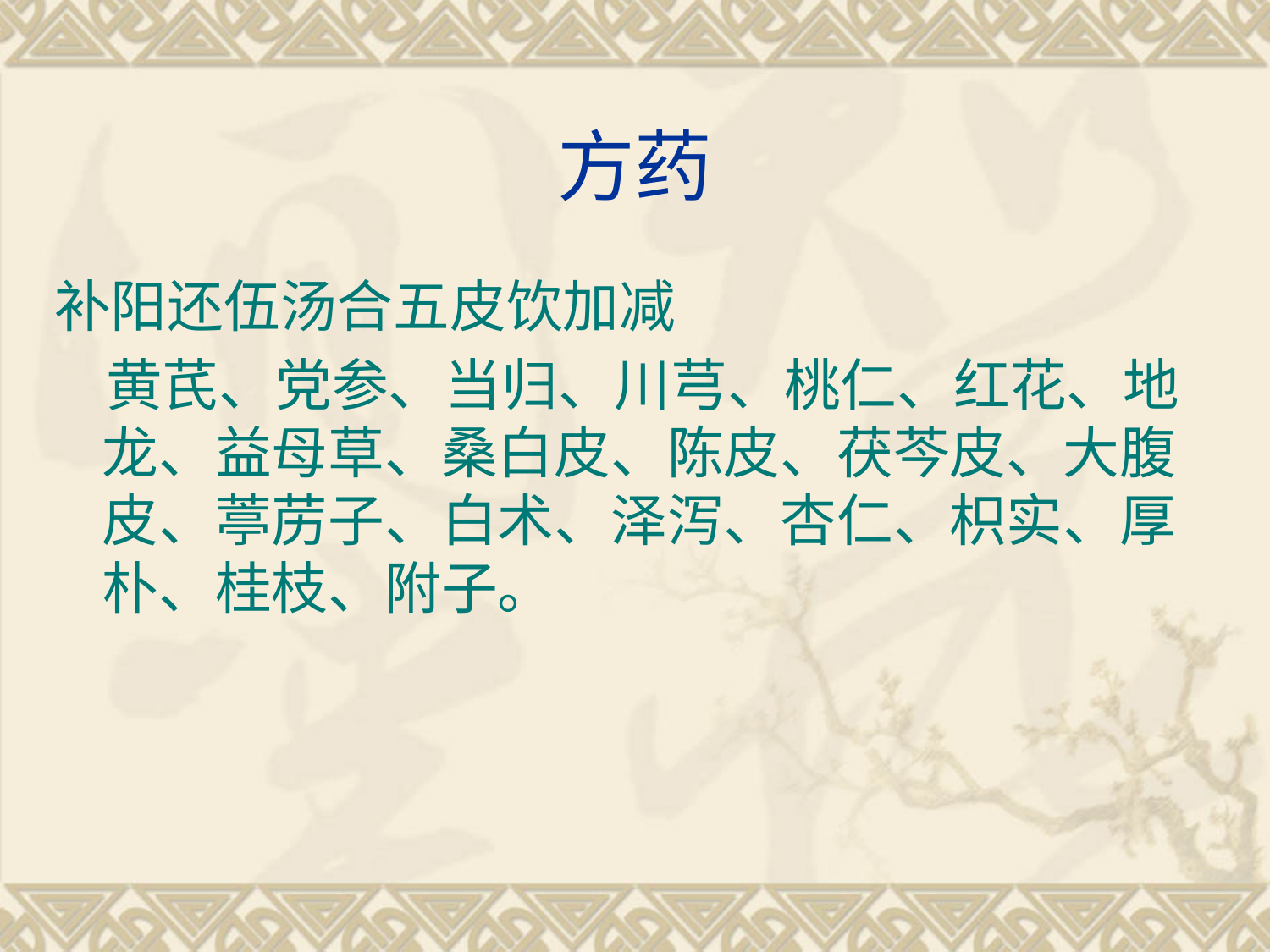

# 方药
补阳还伍汤合五皮饮加减
   黄芪、党参、当归、川芎、桃仁、红花、地龙、益母草、桑白皮、陈皮、茯芩皮、大腹皮、葶苈子、白术、泽泻、杏仁、枳实、厚朴、桂枝、附子。